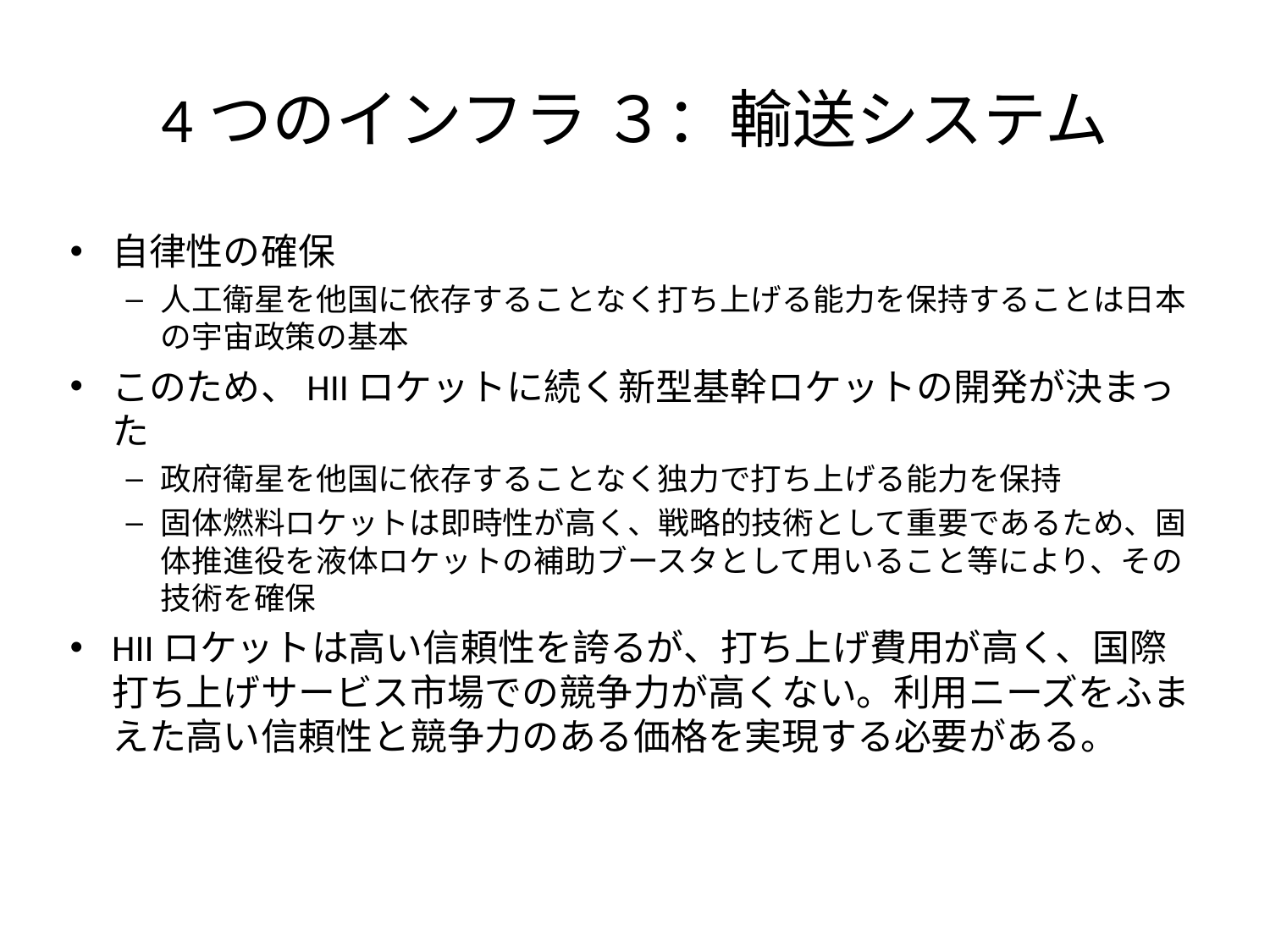

# 4つのインフラ ３：輸送システム
自律性の確保
人工衛星を他国に依存することなく打ち上げる能力を保持することは日本の宇宙政策の基本
このため、HIIロケットに続く新型基幹ロケットの開発が決まった
政府衛星を他国に依存することなく独力で打ち上げる能力を保持
固体燃料ロケットは即時性が高く、戦略的技術として重要であるため、固体推進役を液体ロケットの補助ブースタとして用いること等により、その技術を確保
HIIロケットは高い信頼性を誇るが、打ち上げ費用が高く、国際打ち上げサービス市場での競争力が高くない。利用ニーズをふまえた高い信頼性と競争力のある価格を実現する必要がある。